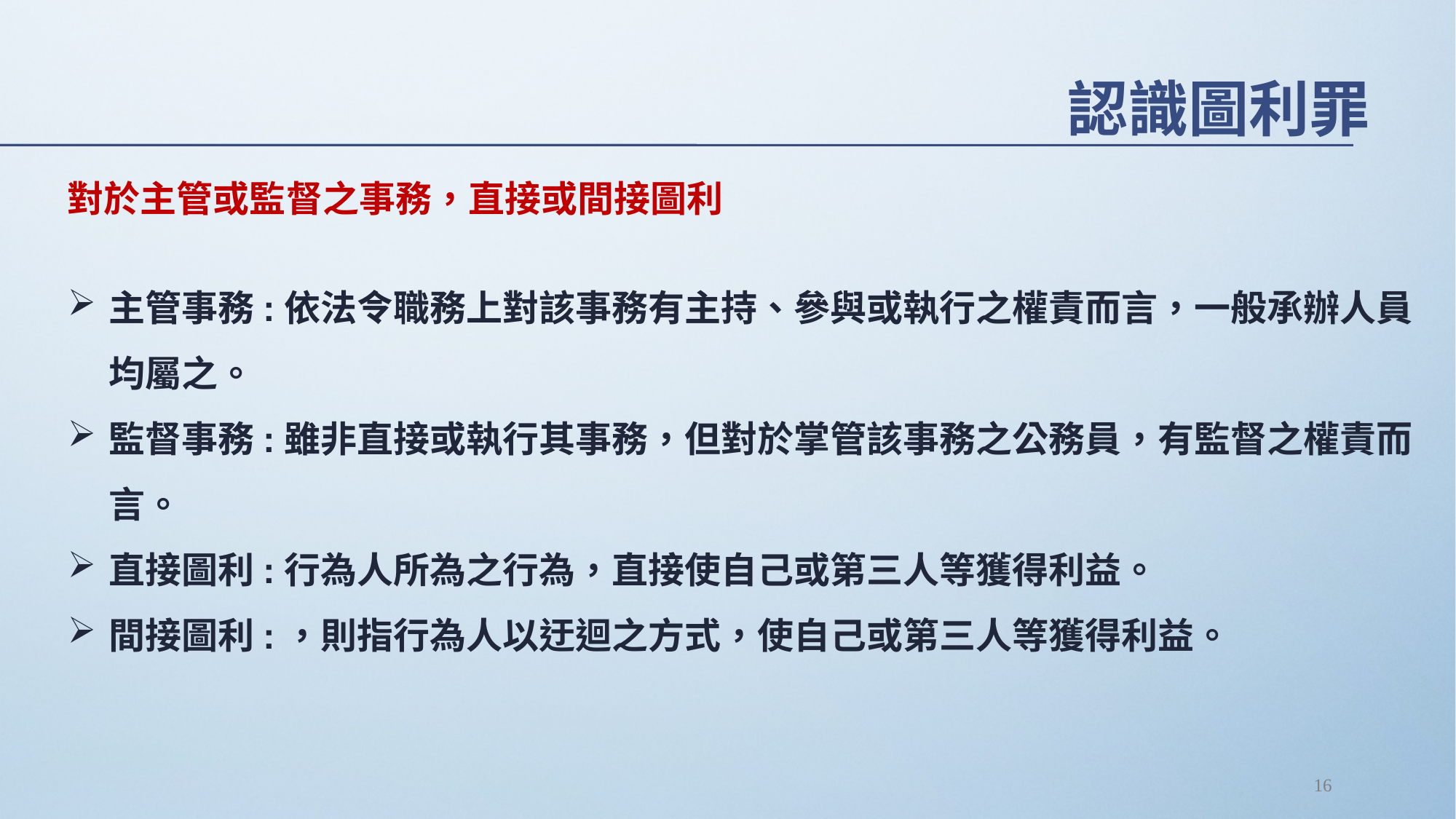

認識圖利罪
對於主管或監督之事務，直接或間接圖利

主管事務:依法令職務上對該事務有主持、參與或執行之權責而言，一般承辦人員均屬之。
監督事務:雖非直接或執行其事務，但對於掌管該事務之公務員，有監督之權責而言。
直接圖利:行為人所為之行為，直接使自己或第三人等獲得利益。
間接圖利:，則指行為人以迂迴之方式，使自己或第三人等獲得利益。
16